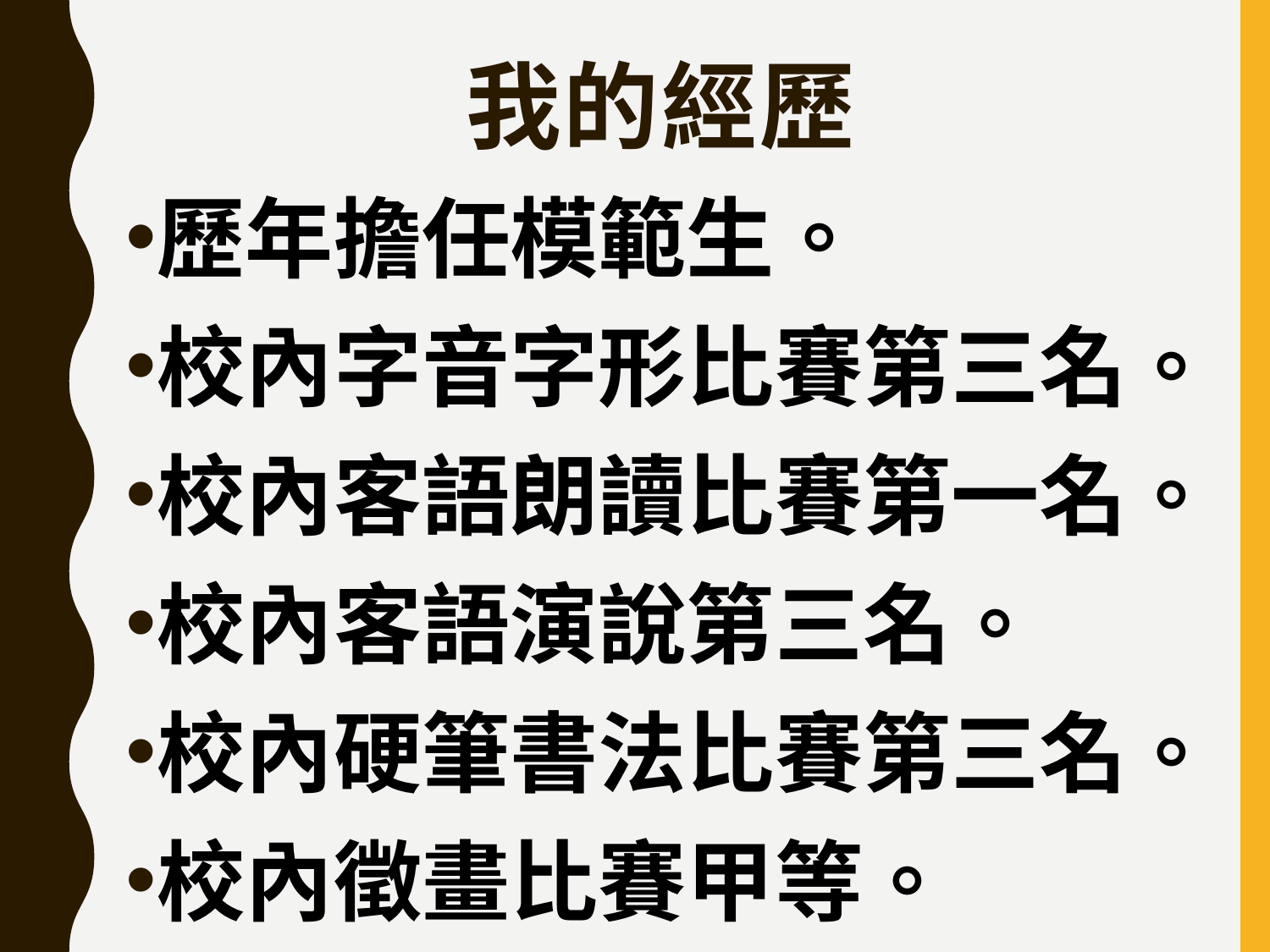

# 我的經歷
歷年擔任模範生。
校內字音字形比賽第三名。
校內客語朗讀比賽第一名。
校內客語演說第三名。
校內硬筆書法比賽第三名。
校內徵畫比賽甲等。